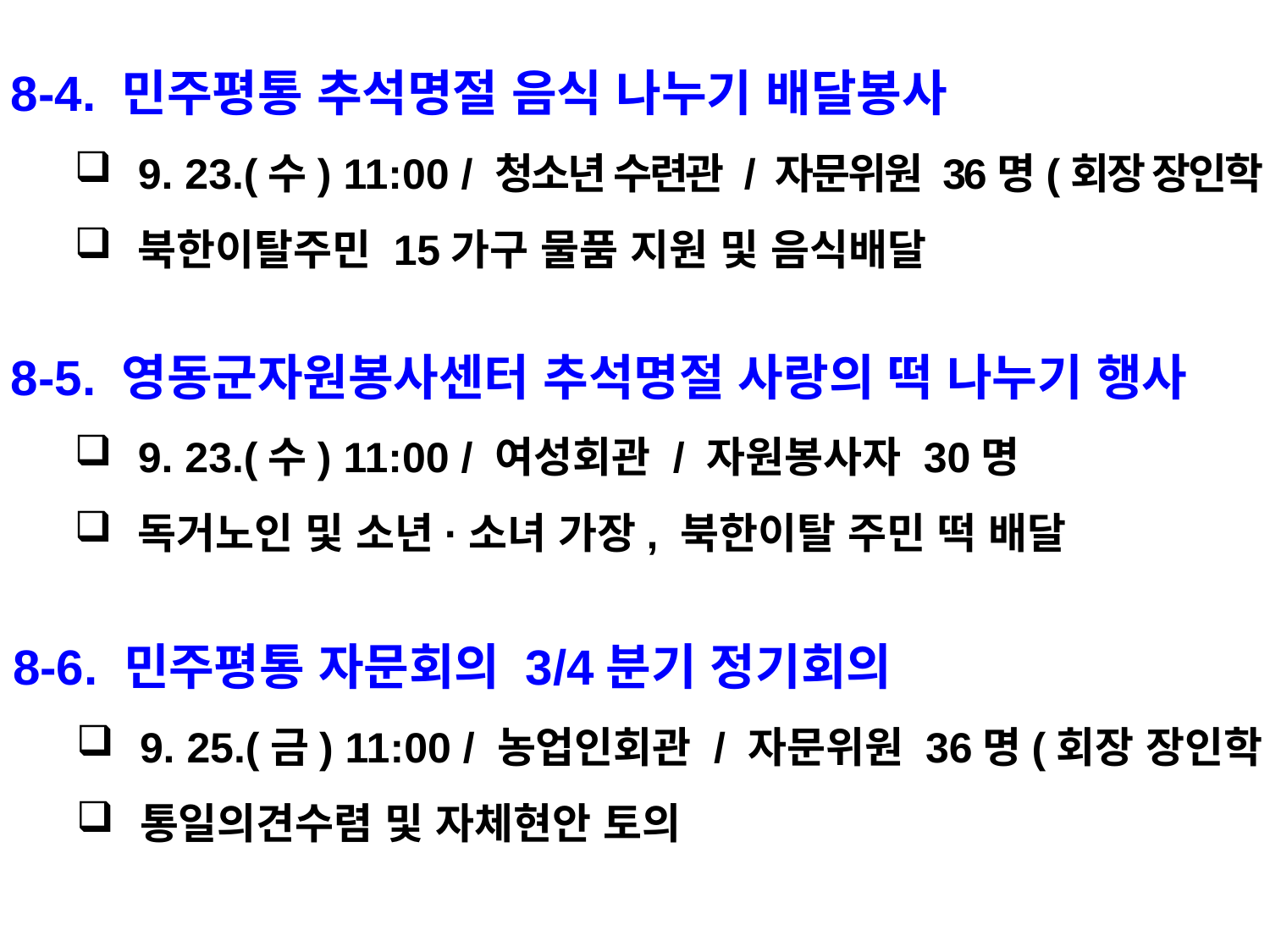

8-4. 민주평통 추석명절 음식 나누기 배달봉사
9. 23.(수) 11:00 / 청소년 수련관 / 자문위원 36명(회장 장인학)
북한이탈주민 15가구 물품 지원 및 음식배달
8-5. 영동군자원봉사센터 추석명절 사랑의 떡 나누기 행사
9. 23.(수) 11:00 / 여성회관 / 자원봉사자 30명
독거노인 및 소년·소녀 가장, 북한이탈 주민 떡 배달
8-6. 민주평통 자문회의 3/4분기 정기회의
9. 25.(금) 11:00 / 농업인회관 / 자문위원 36명(회장 장인학)
통일의견수렴 및 자체현안 토의